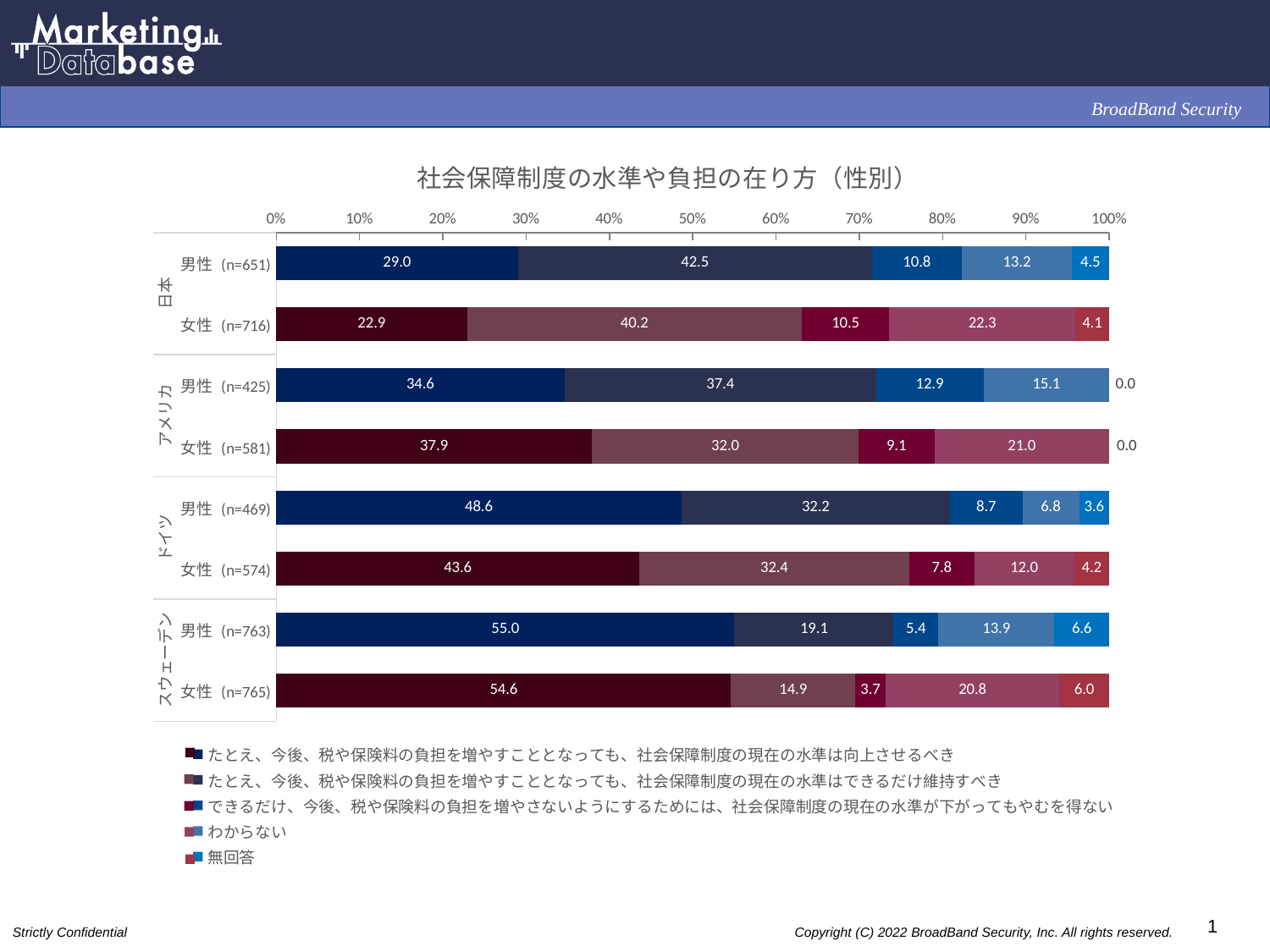

### Chart: 社会保障制度の水準や負担の在り方（性別）

| Category | たとえ、今後、税や保険料の負担を増やすこととなっても、社会保障制度の現在の水準は向上させるべき | たとえ、今後、税や保険料の負担を増やすこととなっても、社会保障制度の現在の水準はできるだけ維持すべき | できるだけ、今後、税や保険料の負担を増やさないようにするためには、社会保障制度の現在の水準が下がってもやむを得ない | わからない | 無回答 |
|---|---|---|---|---|---|
| 男性 (n=651) | 29.0 | 42.5 | 10.8 | 13.2 | 4.5 |
| 女性 (n=716) | 22.9 | 40.2 | 10.5 | 22.3 | 4.1 |
| 男性 (n=425) | 34.6 | 37.4 | 12.9 | 15.1 | 0.0 |
| 女性 (n=581) | 37.9 | 32.0 | 9.1 | 21.0 | 0.0 |
| 男性 (n=469) | 48.6 | 32.2 | 8.7 | 6.8 | 3.6 |
| 女性 (n=574) | 43.6 | 32.4 | 7.8 | 12.0 | 4.2 |
| 男性 (n=763) | 55.0 | 19.1 | 5.4 | 13.9 | 6.6 |
| 女性 (n=765) | 54.6 | 14.9 | 3.7 | 20.8 | 6.0 |